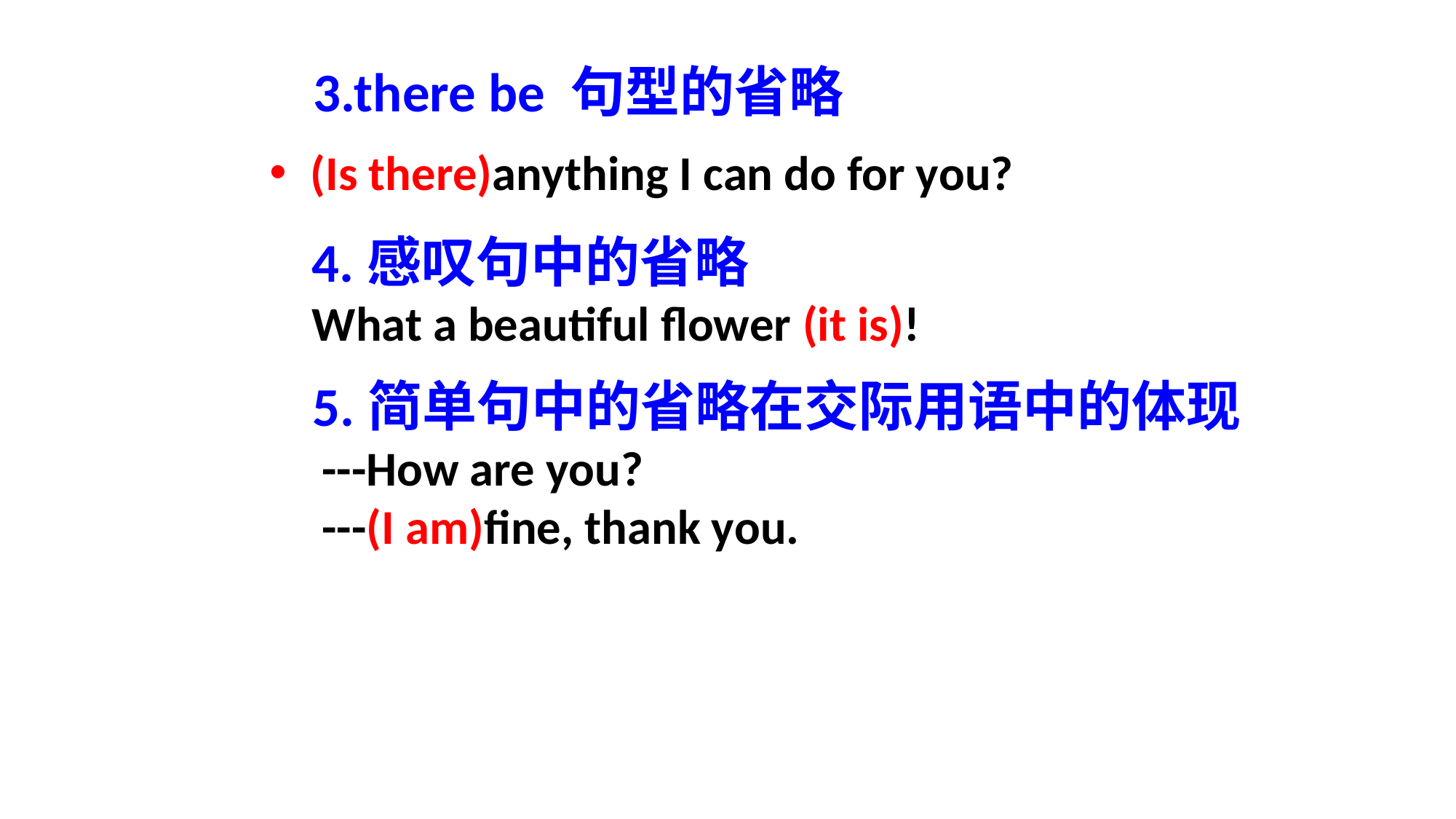

# 3.there be 句型的省略
(Is there)anything I can do for you?

4.感叹句中的省略
What a beautiful flower (it is)!

 5.简单句中的省略在交际用语中的体现
  ---How are you?
  ---(I am)fine, thank you.